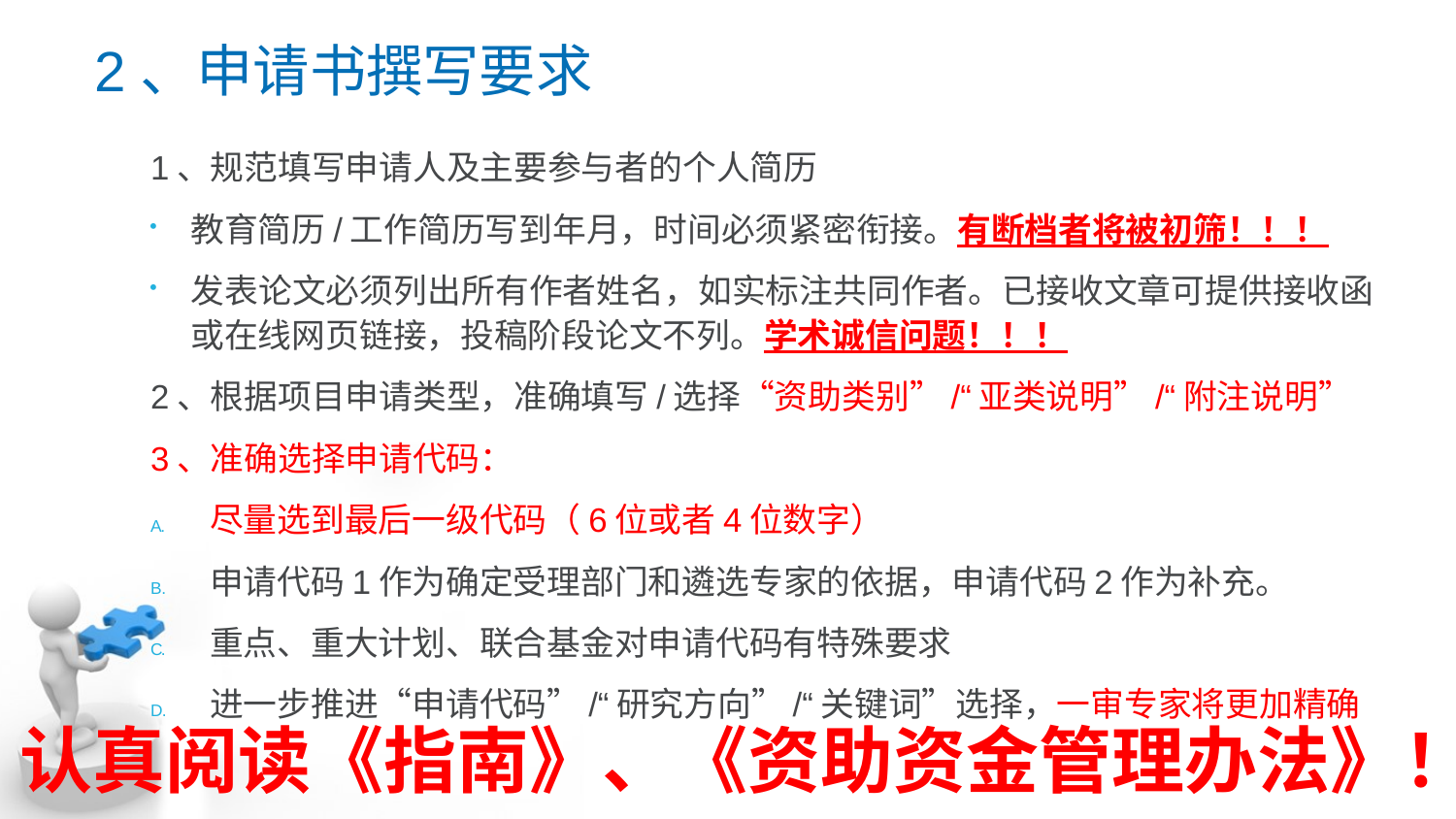

# 2、申请书撰写要求
1、规范填写申请人及主要参与者的个人简历
教育简历/工作简历写到年月，时间必须紧密衔接。有断档者将被初筛！！！
发表论文必须列出所有作者姓名，如实标注共同作者。已接收文章可提供接收函或在线网页链接，投稿阶段论文不列。学术诚信问题！！！
2、根据项目申请类型，准确填写/选择“资助类别”/“亚类说明”/“附注说明”
3、准确选择申请代码：
尽量选到最后一级代码（6位或者4位数字）
申请代码1作为确定受理部门和遴选专家的依据，申请代码2作为补充。
重点、重大计划、联合基金对申请代码有特殊要求
进一步推进“申请代码”/“研究方向”/“关键词”选择，一审专家将更加精确

认真阅读《指南》、《资助资金管理办法》！